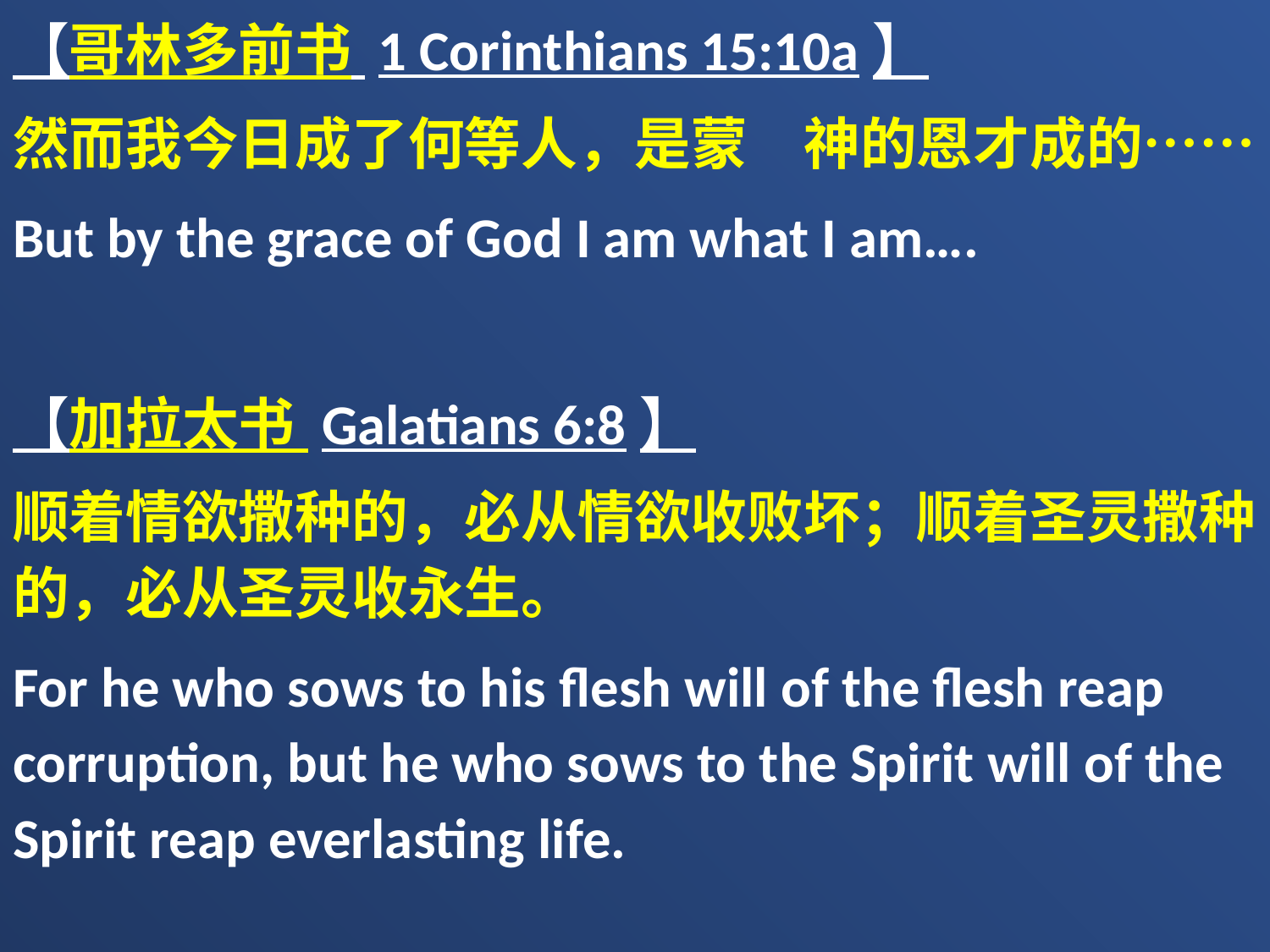

【哥林多前书 1 Corinthians 15:10a】
然而我今日成了何等人，是蒙　神的恩才成的……
But by the grace of God I am what I am….

【加拉太书 Galatians 6:8】
顺着情欲撒种的，必从情欲收败坏；顺着圣灵撒种的，必从圣灵收永生。
For he who sows to his flesh will of the flesh reap corruption, but he who sows to the Spirit will of the Spirit reap everlasting life.